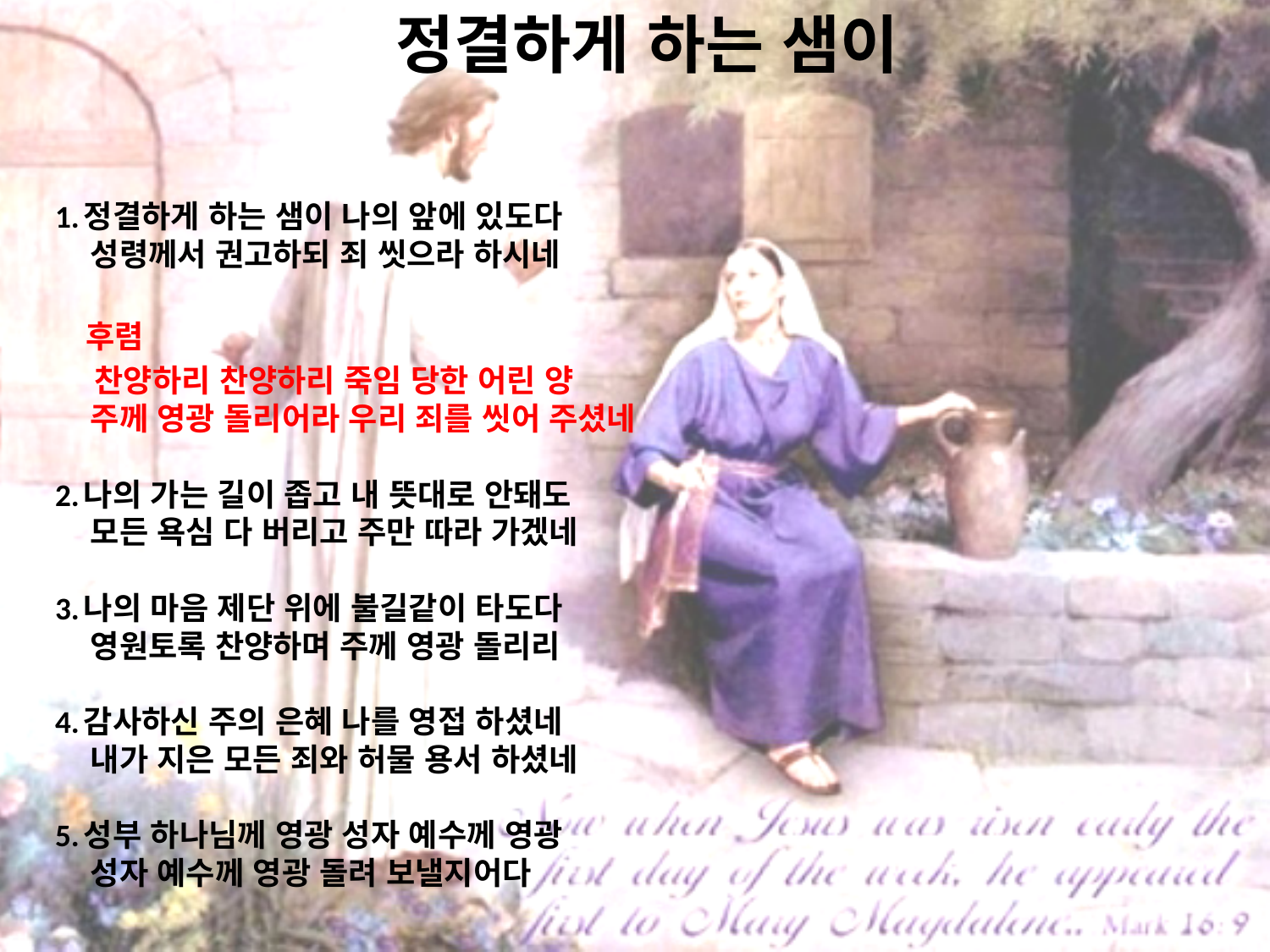

정결하게 하는 샘이
1.정결하게 하는 샘이 나의 앞에 있도다
    성령께서 권고하되 죄 씻으라 하시네
   후렴
    찬양하리 찬양하리 죽임 당한 어린 양
    주께 영광 돌리어라 우리 죄를 씻어 주셨네
2.나의 가는 길이 좁고 내 뜻대로 안돼도
    모든 욕심 다 버리고 주만 따라 가겠네
3.나의 마음 제단 위에 불길같이 타도다
    영원토록 찬양하며 주께 영광 돌리리
4.감사하신 주의 은혜 나를 영접 하셨네
    내가 지은 모든 죄와 허물 용서 하셨네
5.성부 하나님께 영광 성자 예수께 영광
    성자 예수께 영광 돌려 보낼지어다